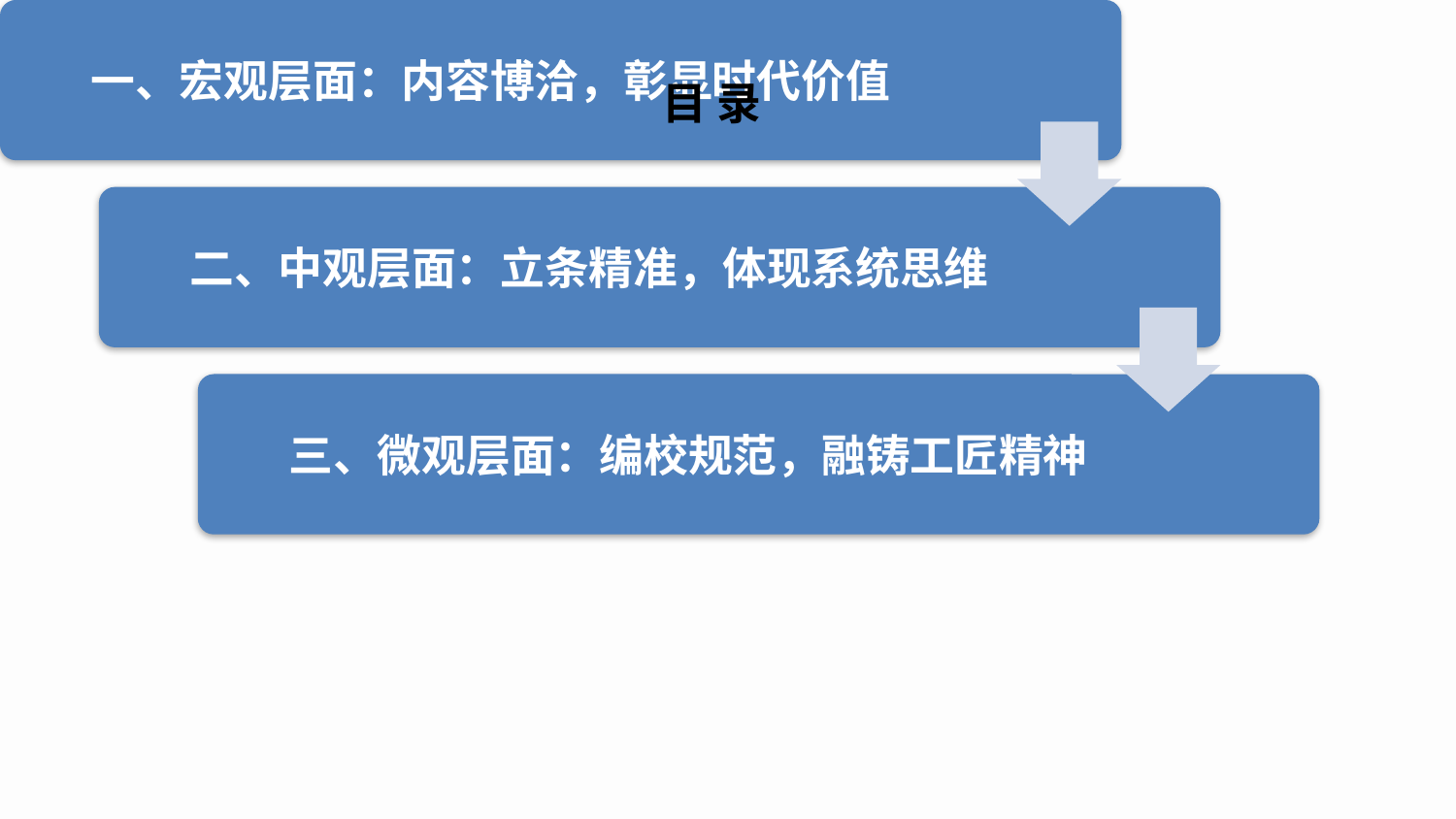

目 录
一、宏观层面：内容博洽，彰显时代价值
二、中观层面：立条精准，体现系统思维
三、微观层面：编校规范，融铸工匠精神